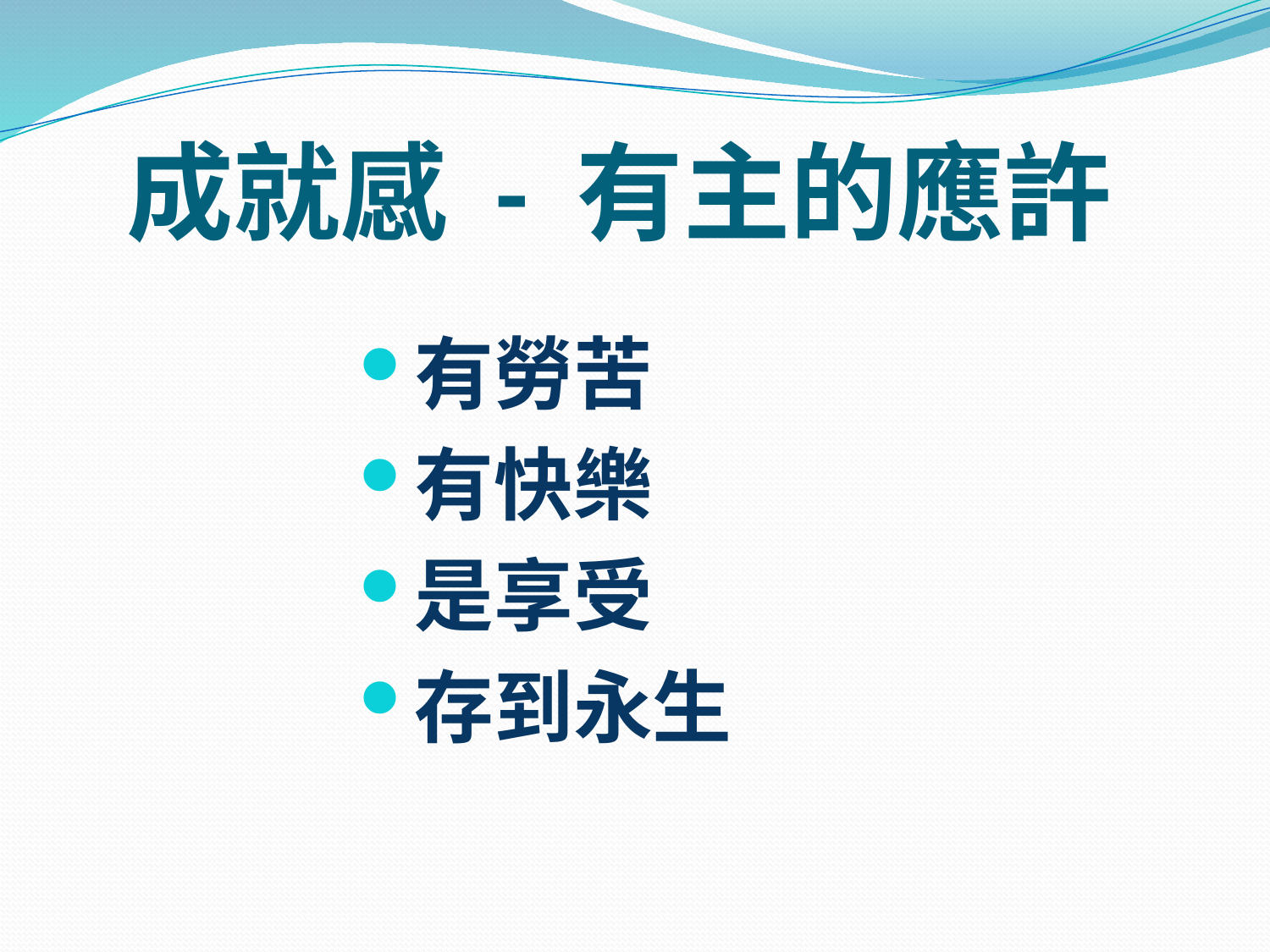

# 成就感 - 有主的應許
有勞苦
有快樂
是享受
存到永生